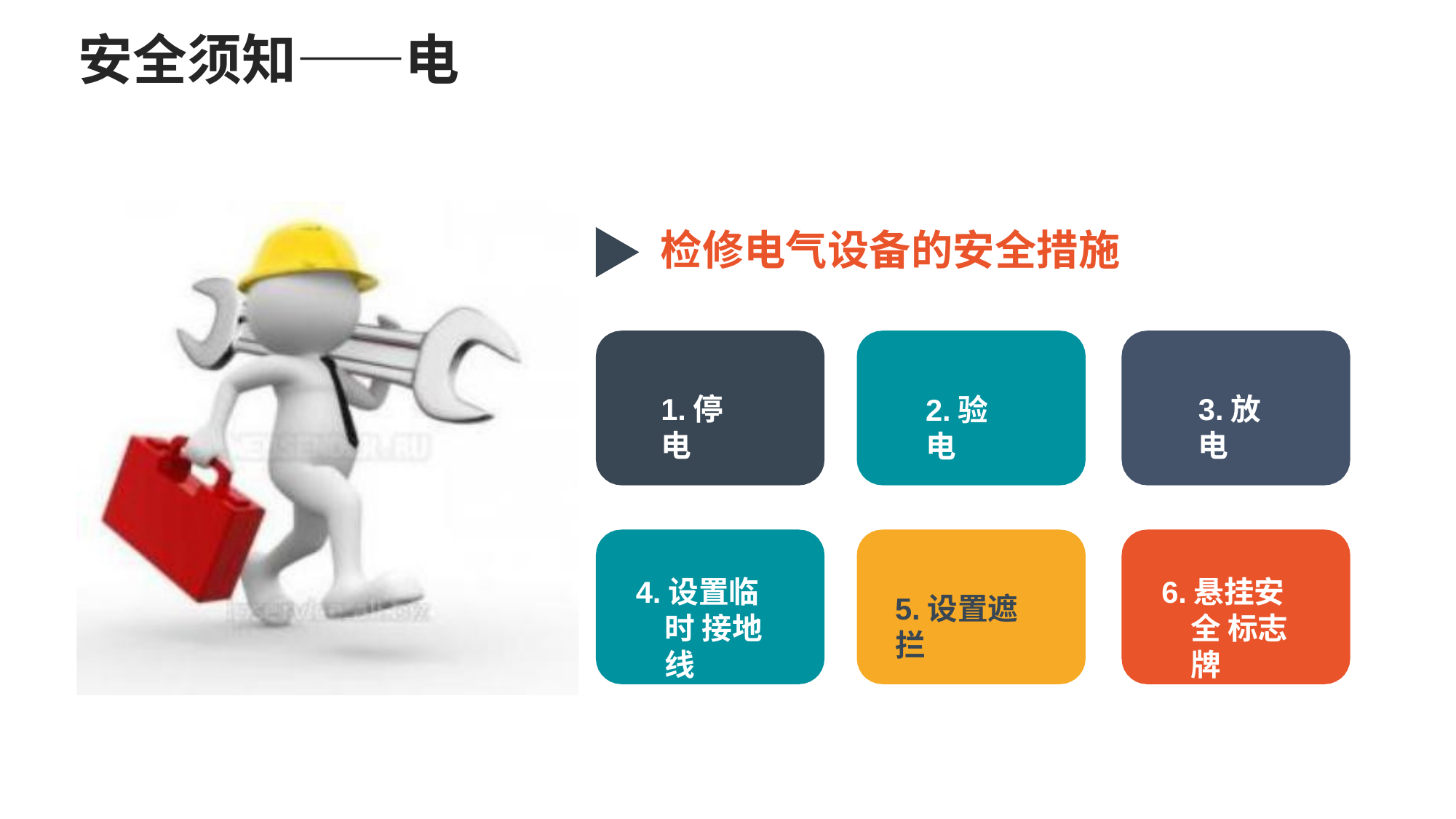

# 安全须知——电

检修电气设备的安全措施

1.停电
3.放电
2.验电

4.设置临时 接地线
6.悬挂安全 标志牌
5.设置遮拦